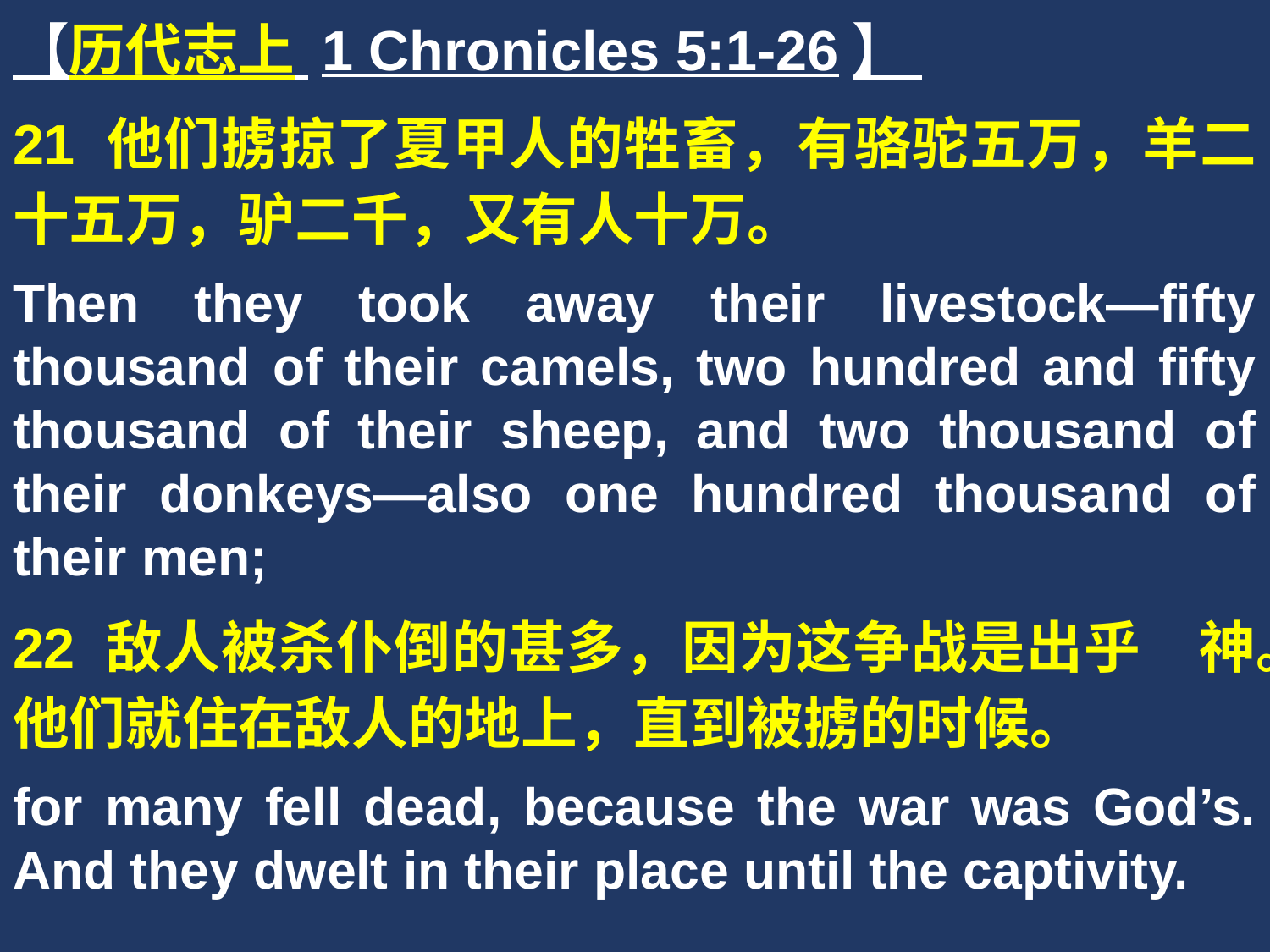

【历代志上 1 Chronicles 5:1-26】
21 他们掳掠了夏甲人的牲畜，有骆驼五万，羊二十五万，驴二千，又有人十万。
Then they took away their livestock—fifty thousand of their camels, two hundred and fifty thousand of their sheep, and two thousand of their donkeys—also one hundred thousand of their men;
22 敌人被杀仆倒的甚多，因为这争战是出乎　神。他们就住在敌人的地上，直到被掳的时候。
for many fell dead, because the war was God’s. And they dwelt in their place until the captivity.